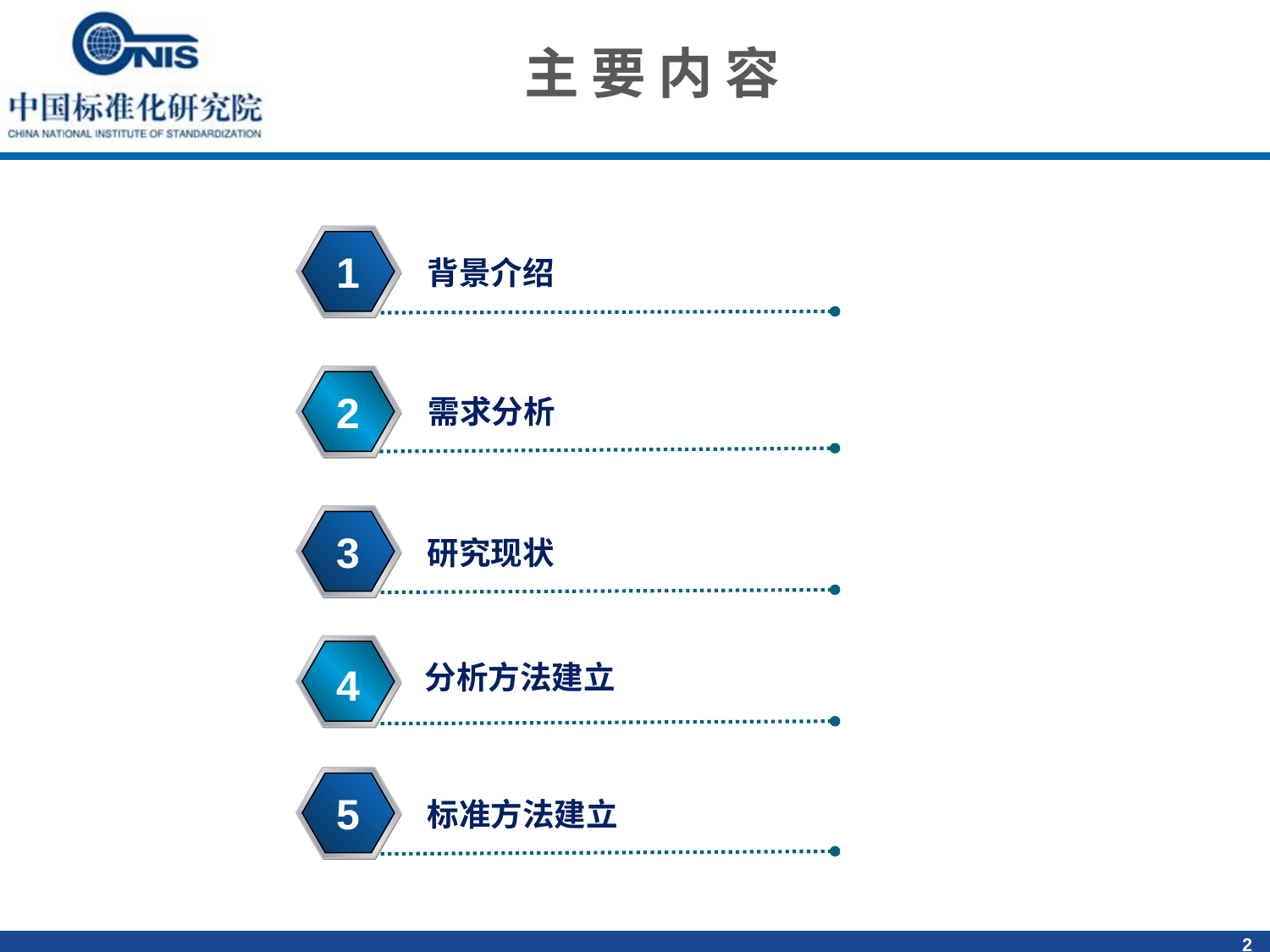

主 要 内 容

1
背景介绍

2
需求分析

3
研究现状

4

分析方法建立

5
标准方法建立

2